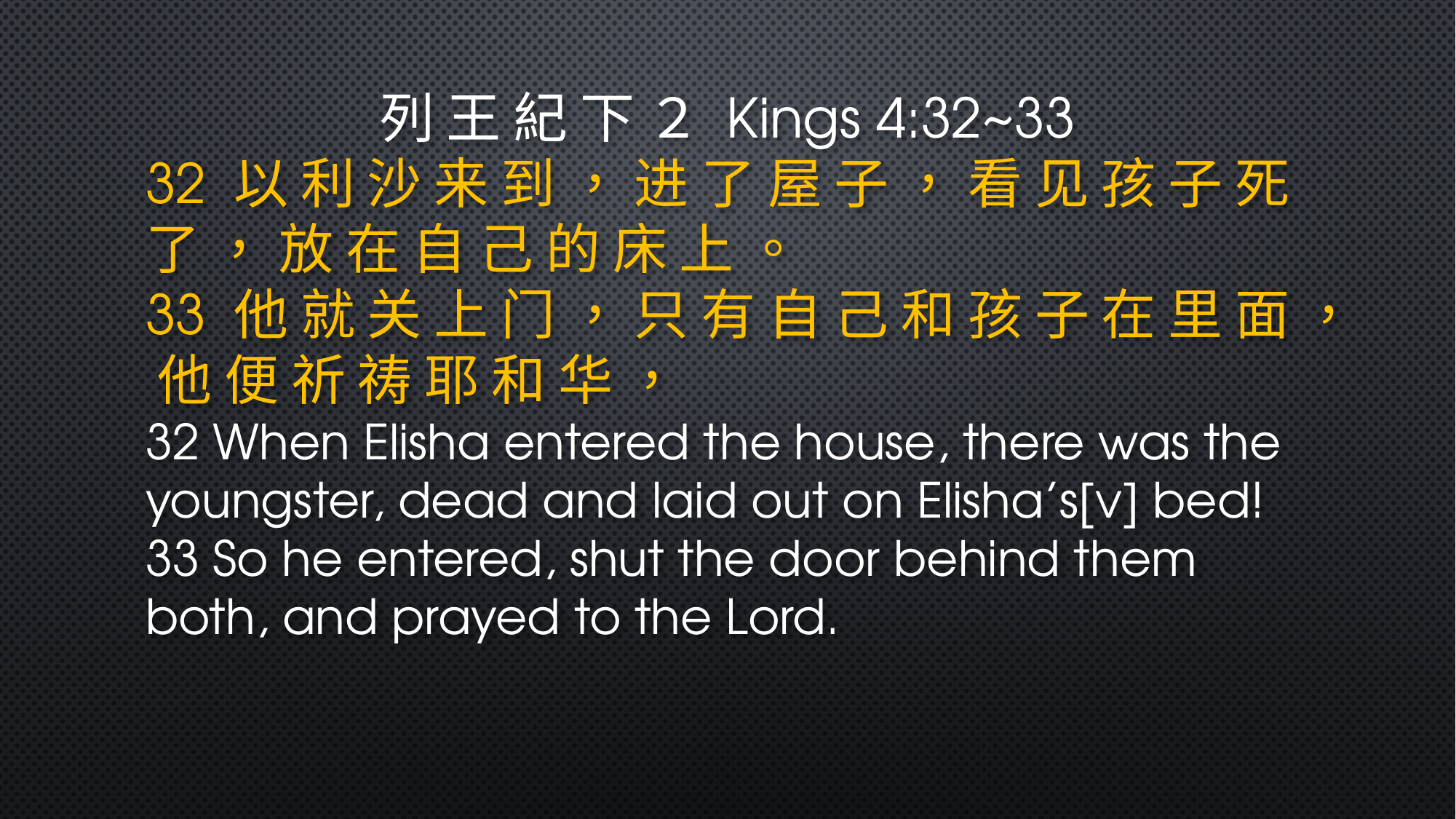

列 王 紀 下 ２ Kings 4:32~33
32 以 利 沙 来 到 ， 进 了 屋 子 ， 看 见 孩 子 死 了 ， 放 在 自 己 的 床 上 。
33 他 就 关 上 门 ， 只 有 自 己 和 孩 子 在 里 面 ， 他 便 祈 祷 耶 和 华 ，
32 When Elisha entered the house, there was the youngster, dead and laid out on Elisha’s[v] bed! 33 So he entered, shut the door behind them both, and prayed to the Lord.